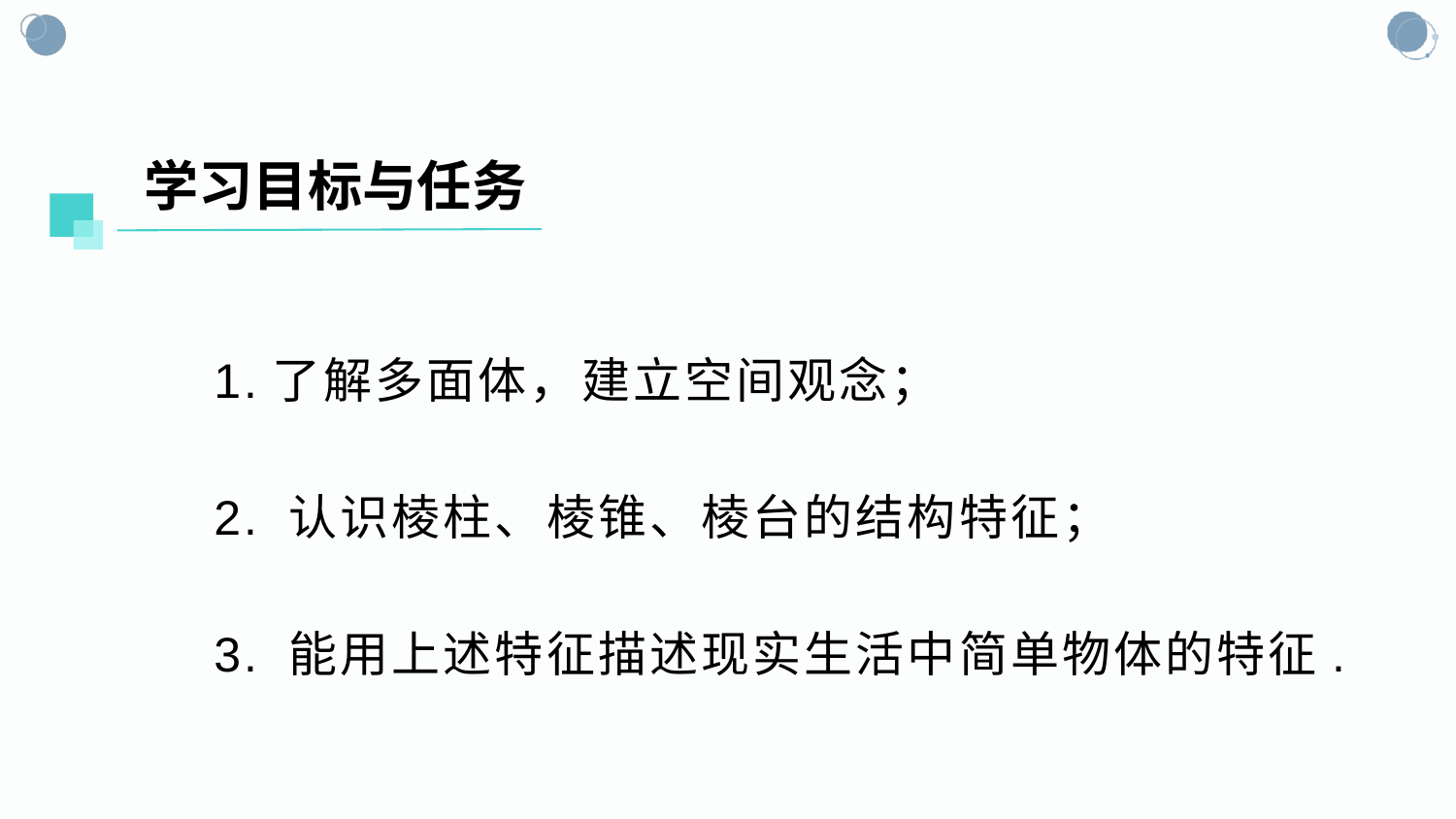

学习目标与任务

1.了解多面体，建立空间观念；
2. 认识棱柱、棱锥、棱台的结构特征；
3. 能用上述特征描述现实生活中简单物体的特征.